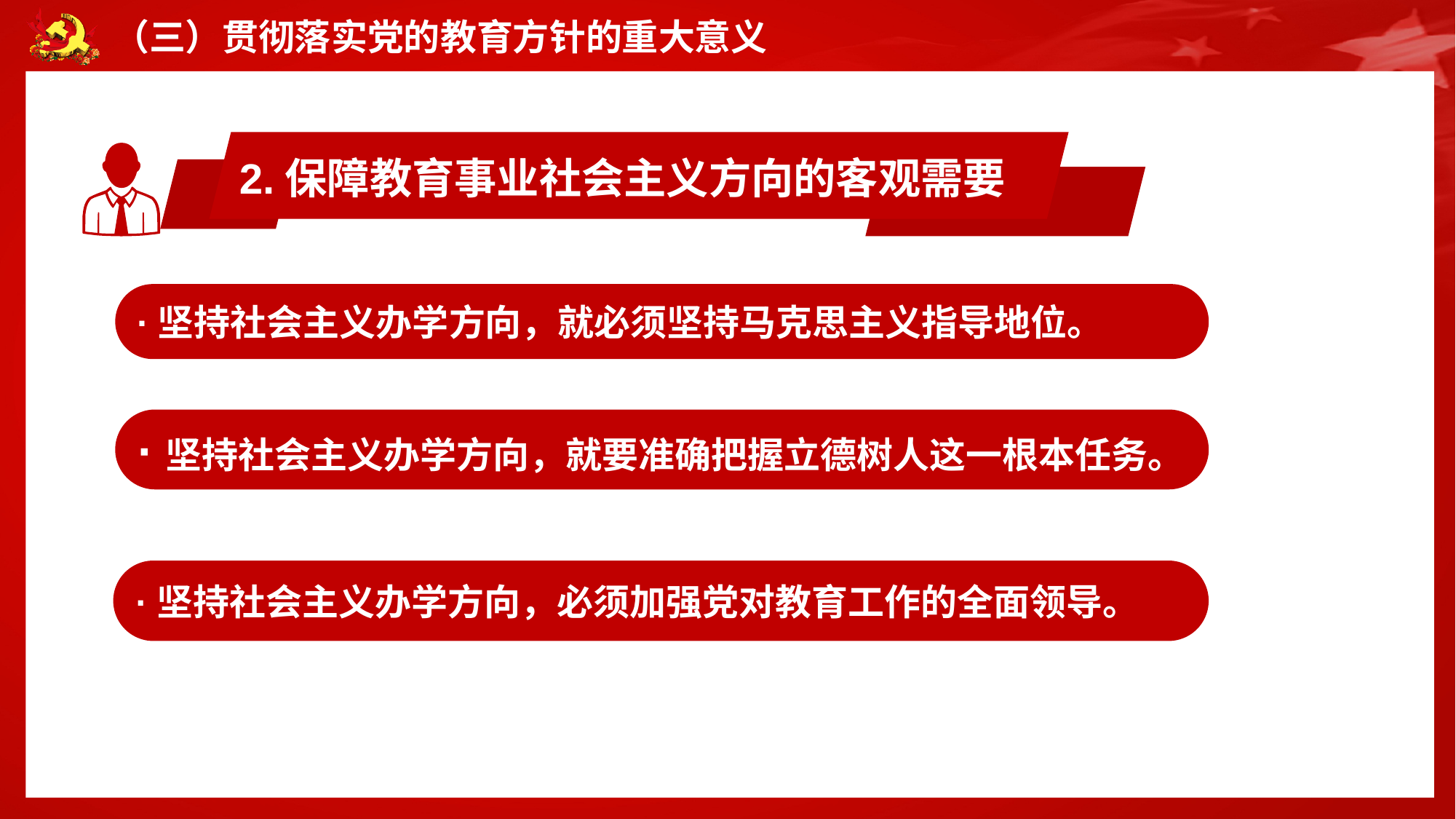

（三）贯彻落实党的教育方针的重大意义

2.保障教育事业社会主义方向的客观需要

·坚持社会主义办学方向，就必须坚持马克思主义指导地位。
·坚持社会主义办学方向，就要准确把握立德树人这一根本任务。
·坚持社会主义办学方向，必须加强党对教育工作的全面领导。